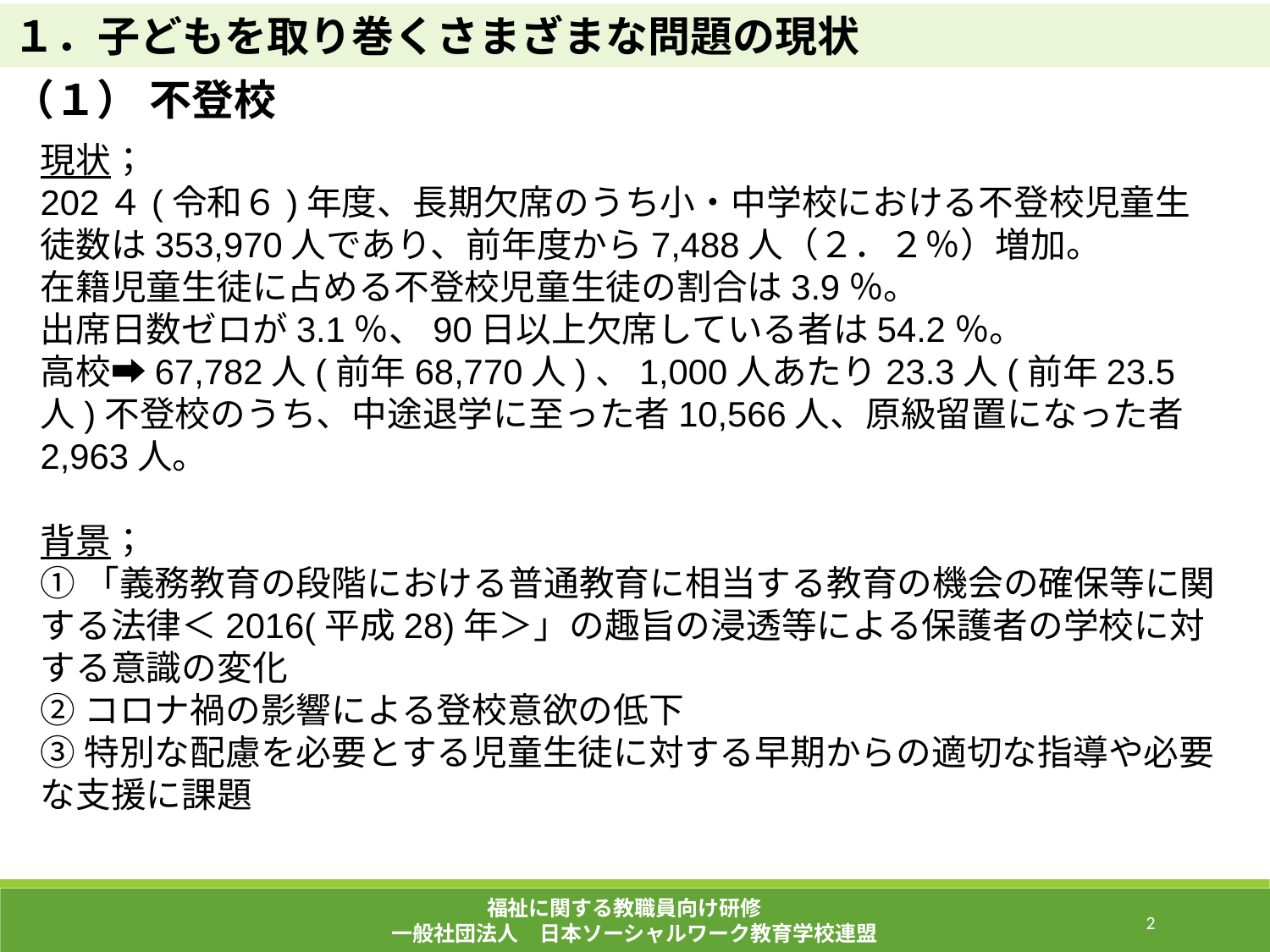

１．子どもを取り巻くさまざまな問題の現状
（１） 不登校
現状；
202４(令和６)年度、長期欠席のうち小・中学校における不登校児童生徒数は353,970人であり、前年度から7,488人（２．２％）増加。
在籍児童生徒に占める不登校児童生徒の割合は3.9％。
出席日数ゼロが3.1％、90日以上欠席している者は54.2％。
高校➡67,782人(前年68,770人)、1,000人あたり23.3人(前年23.5人)不登校のうち、中途退学に至った者10,566人、原級留置になった者2,963人。

背景；
①「義務教育の段階における普通教育に相当する教育の機会の確保等に関する法律＜2016(平成28)年＞」の趣旨の浸透等による保護者の学校に対する意識の変化
②コロナ禍の影響による登校意欲の低下
③特別な配慮を必要とする児童生徒に対する早期からの適切な指導や必要な支援に課題

福祉に関する教職員向け研修
一般社団法人　日本ソーシャルワーク教育学校連盟
2